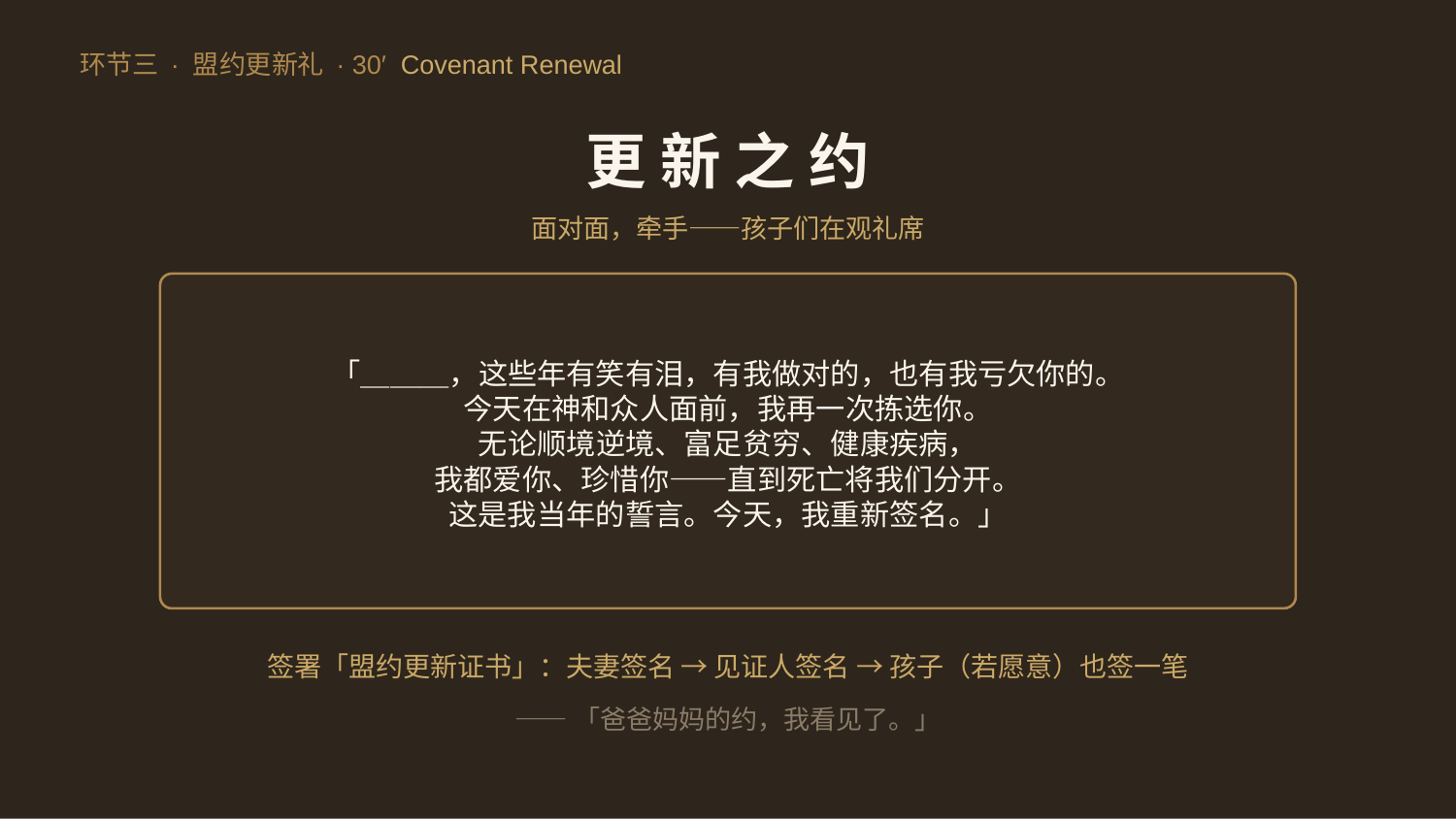

环节三 · 盟约更新礼 · 30′  Covenant Renewal
更 新 之 约
面对面，牵手——孩子们在观礼席

「＿＿＿，这些年有笑有泪，有我做对的，也有我亏欠你的。
今天在神和众人面前，我再一次拣选你。
无论顺境逆境、富足贫穷、健康疾病，
我都爱你、珍惜你——直到死亡将我们分开。
这是我当年的誓言。今天，我重新签名。」
签署「盟约更新证书」：夫妻签名 → 见证人签名 → 孩子（若愿意）也签一笔
——「爸爸妈妈的约，我看见了。」